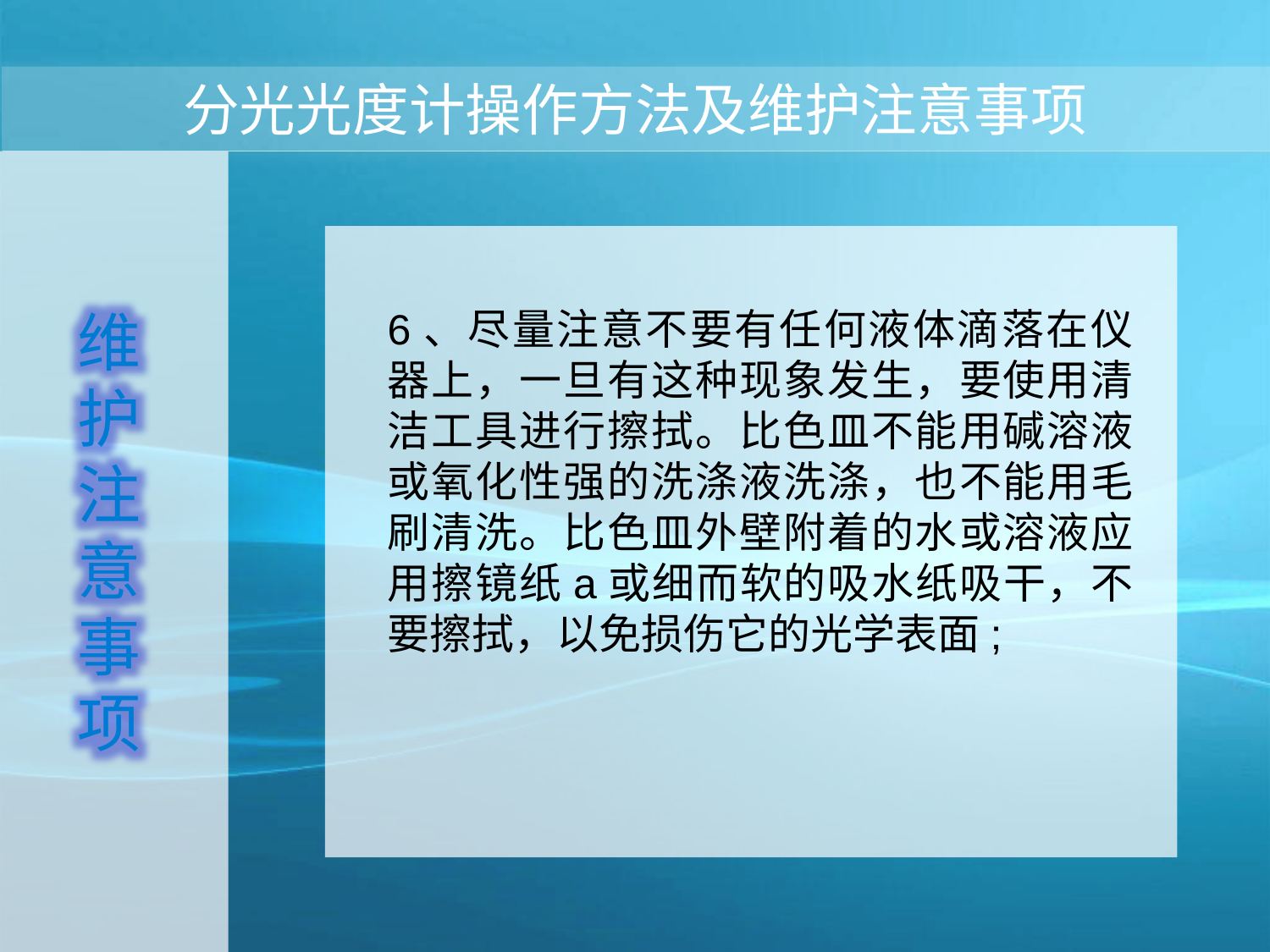

# 分光光度计操作方法及维护注意事项

维护注意事项
6、尽量注意不要有任何液体滴落在仪器上，一旦有这种现象发生，要使用清洁工具进行擦拭。比色皿不能用碱溶液或氧化性强的洗涤液洗涤，也不能用毛刷清洗。比色皿外壁附着的水或溶液应用擦镜纸a或细而软的吸水纸吸干，不要擦拭，以免损伤它的光学表面;